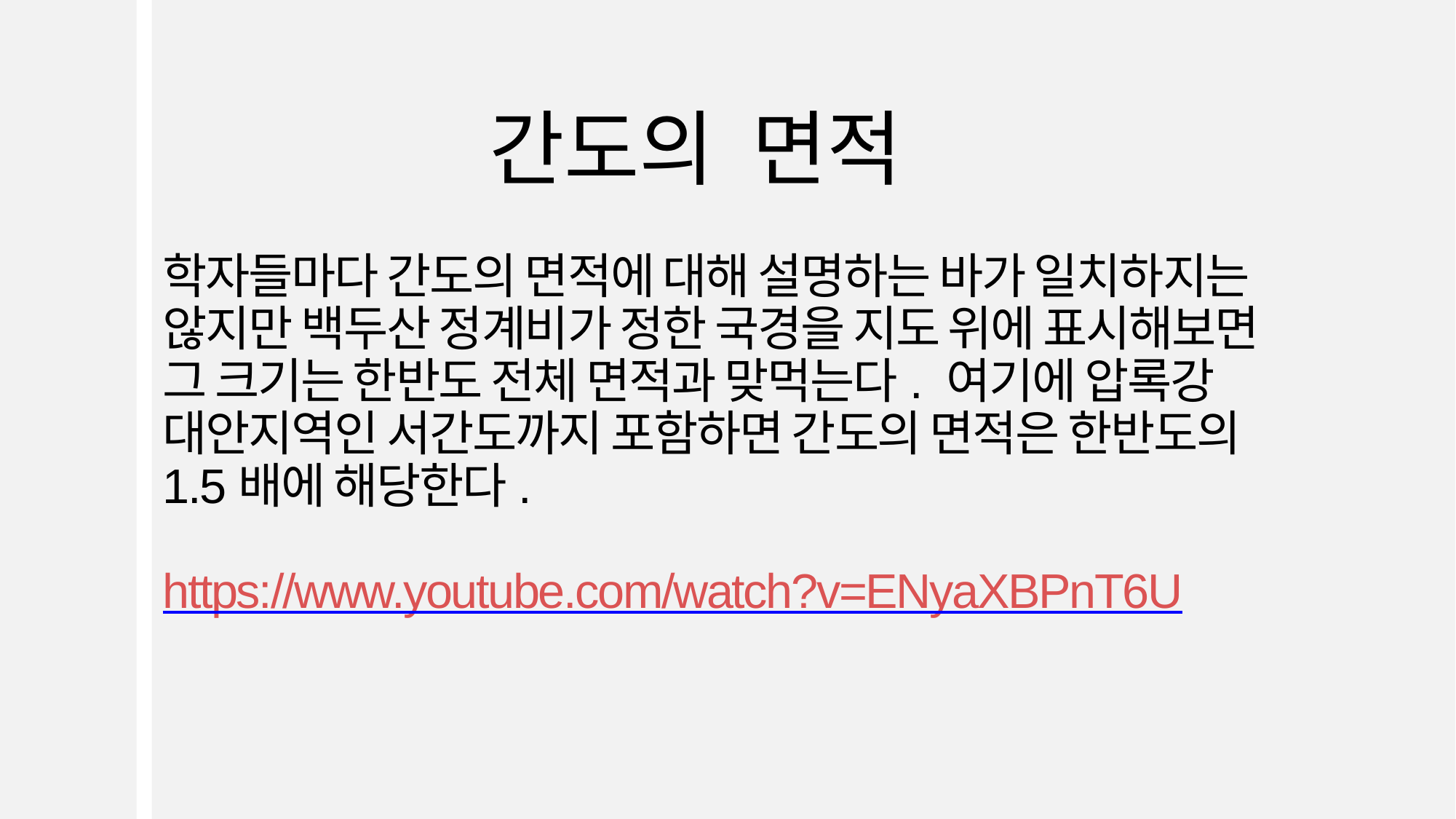

간도의  면적
학자들마다 간도의 면적에 대해 설명하는 바가 일치하지는 않지만 백두산 정계비가 정한 국경을 지도 위에 표시해보면 그 크기는 한반도 전체 면적과 맞먹는다. 여기에 압록강 대안지역인 서간도까지 포함하면 간도의 면적은 한반도의 1.5배에 해당한다.

https://www.youtube.com/watch?v=ENyaXBPnT6U